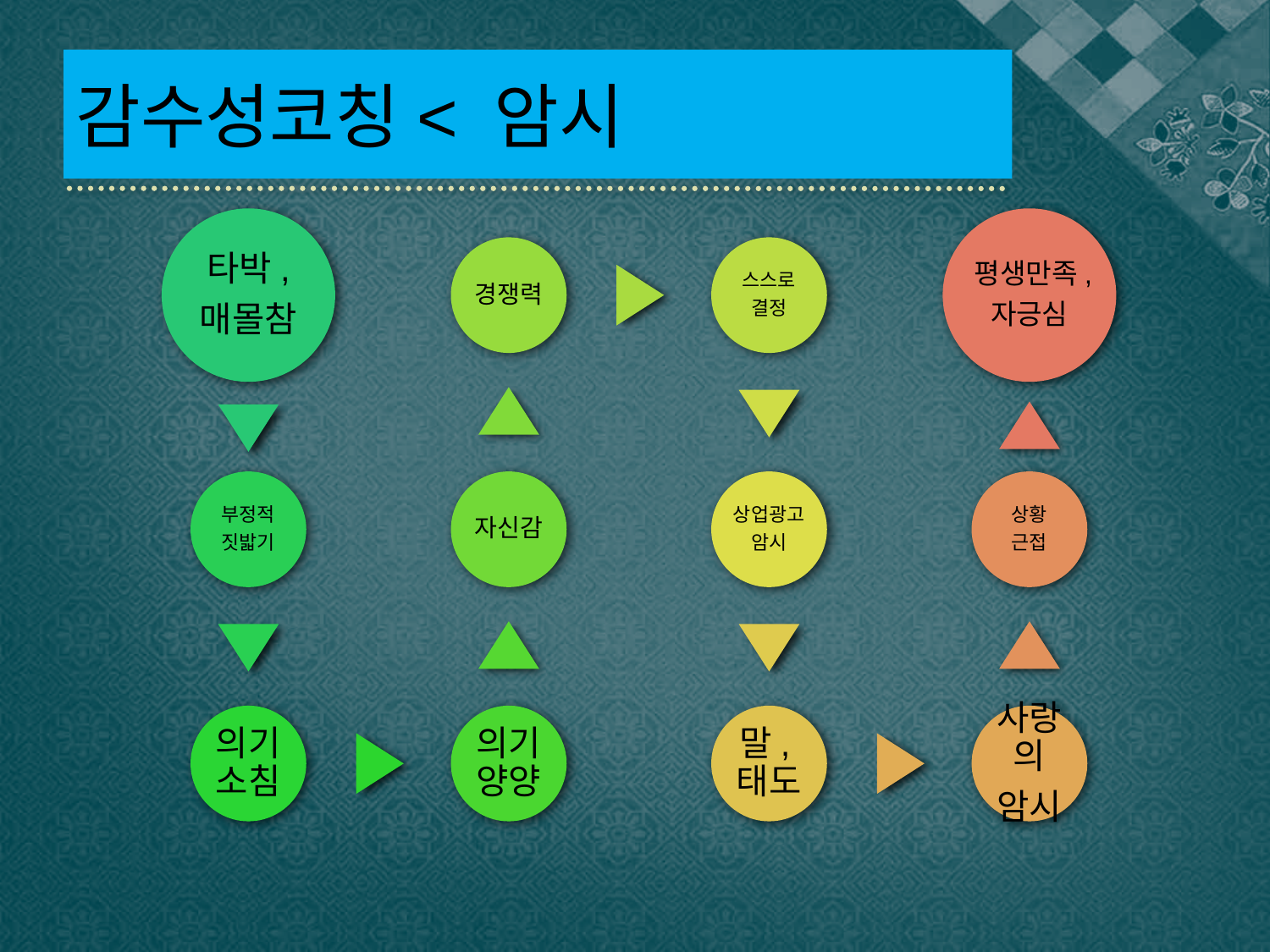

# 감수성코칭< 암시
타박,
매몰참
부정적
짓밟기
의기소침
의기양양
자신감
경쟁력
스스로
결정
상업광고
암시
말,태도
사랑의
암시
상황
근접
평생만족,
자긍심